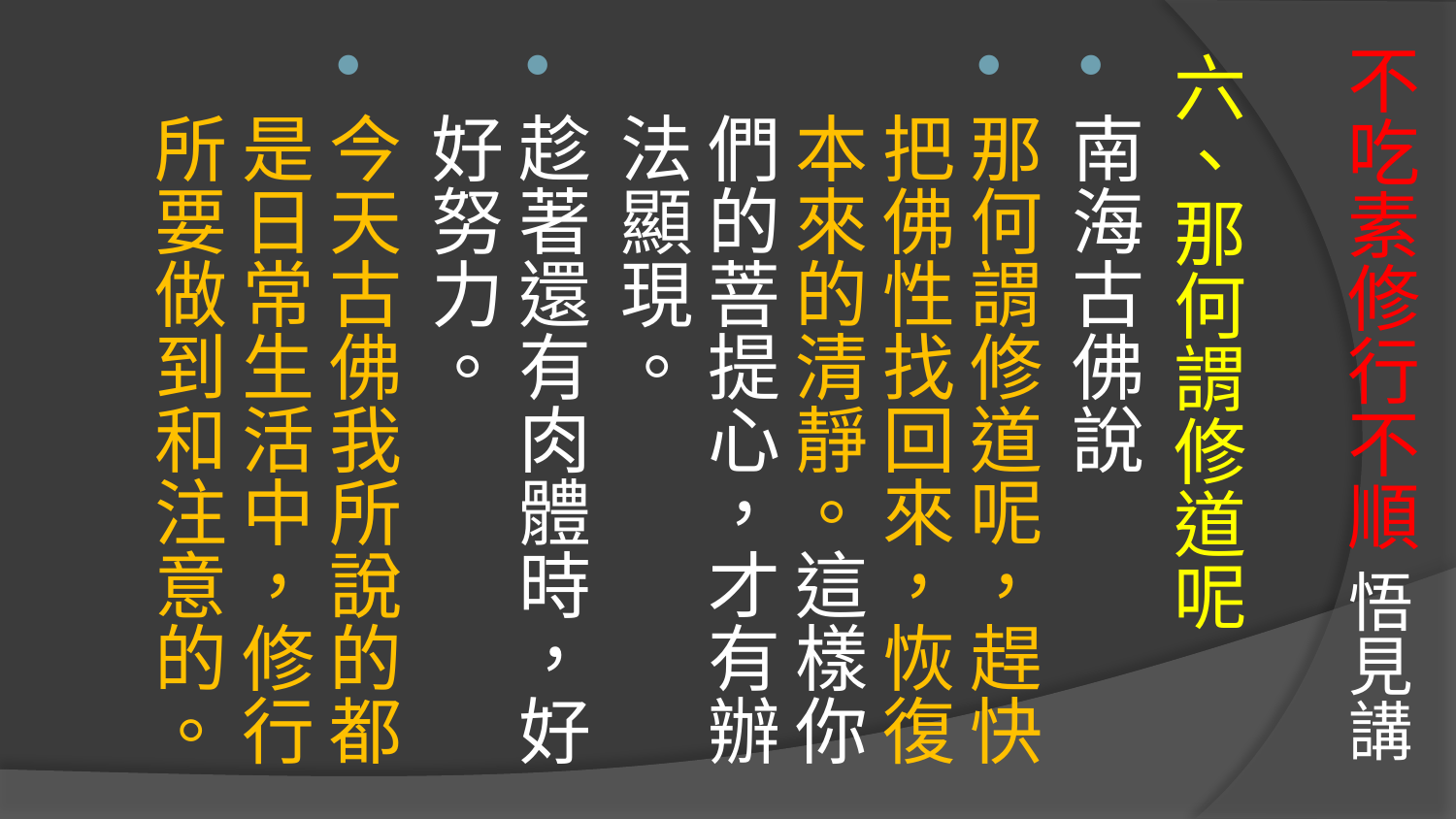

# 不吃素修行不順 悟見講
六、那何謂修道呢
南海古佛說
那何謂修道呢，趕快把佛性找回來，恢復本來的清靜。這樣你們的菩提心，才有辦法顯現。
趁著還有肉體時，好好努力。
今天古佛我所說的都是日常生活中，修行所要做到和注意的。